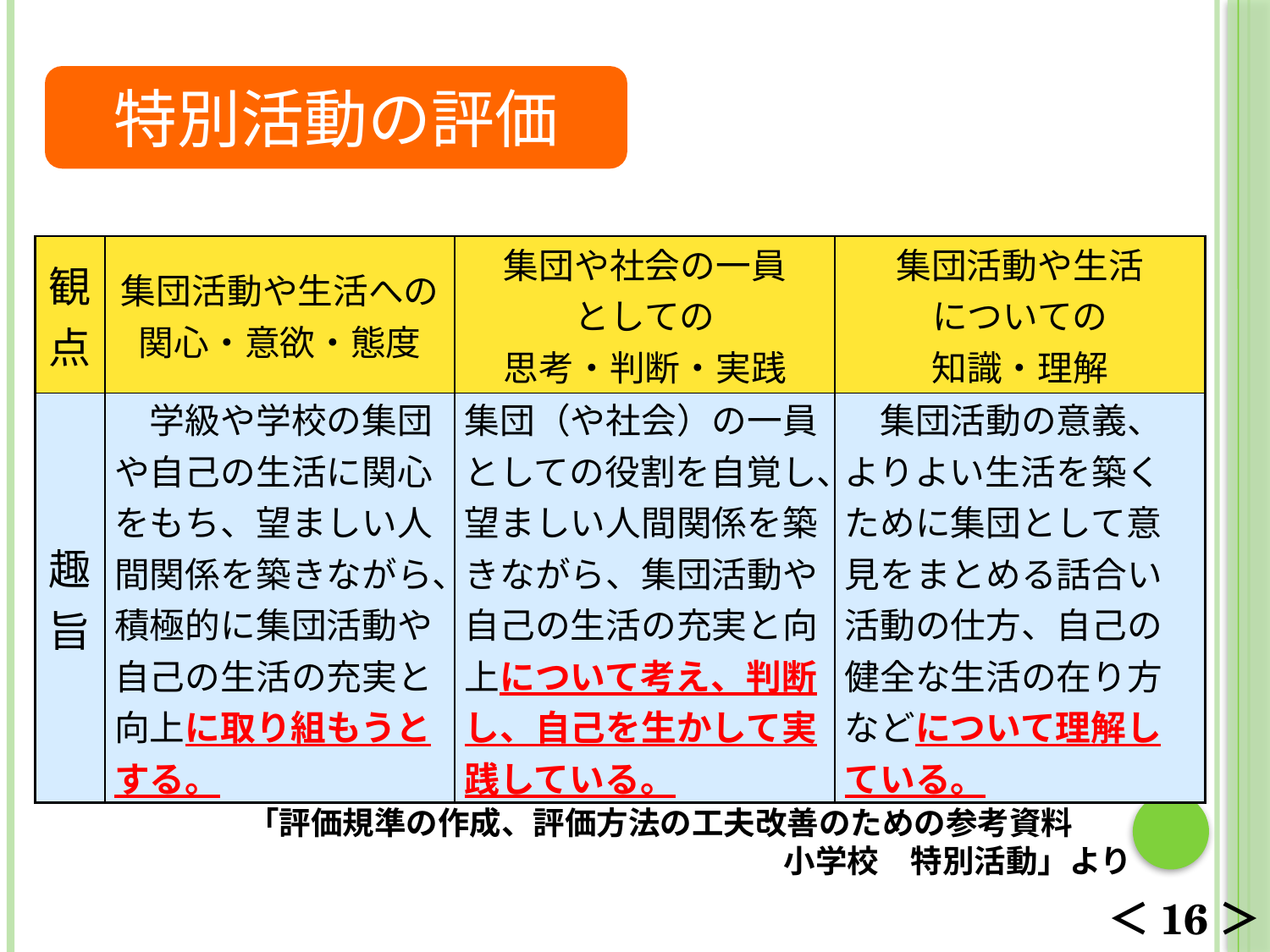

特別活動の評価
| 観点 | 集団活動や生活への 関心・意欲・態度 | 集団や社会の一員 としての 思考・判断・実践 | 集団活動や生活 についての 知識・理解 |
| --- | --- | --- | --- |
| 趣旨 | 学級や学校の集団や自己の生活に関心をもち、望ましい人間関係を築きながら、積極的に集団活動や自己の生活の充実と向上に取り組もうとする。 | 集団（や社会）の一員としての役割を自覚し、望ましい人間関係を築きながら、集団活動や自己の生活の充実と向上について考え、判断し、自己を生かして実践している。 | 集団活動の意義、よりよい生活を築くために集団として意見をまとめる話合い活動の仕方、自己の健全な生活の在り方などについて理解している。 |
「評価規準の作成、評価方法の工夫改善のための参考資料
　　　　　　　　　　　　　　　　小学校　特別活動」より
＜16＞